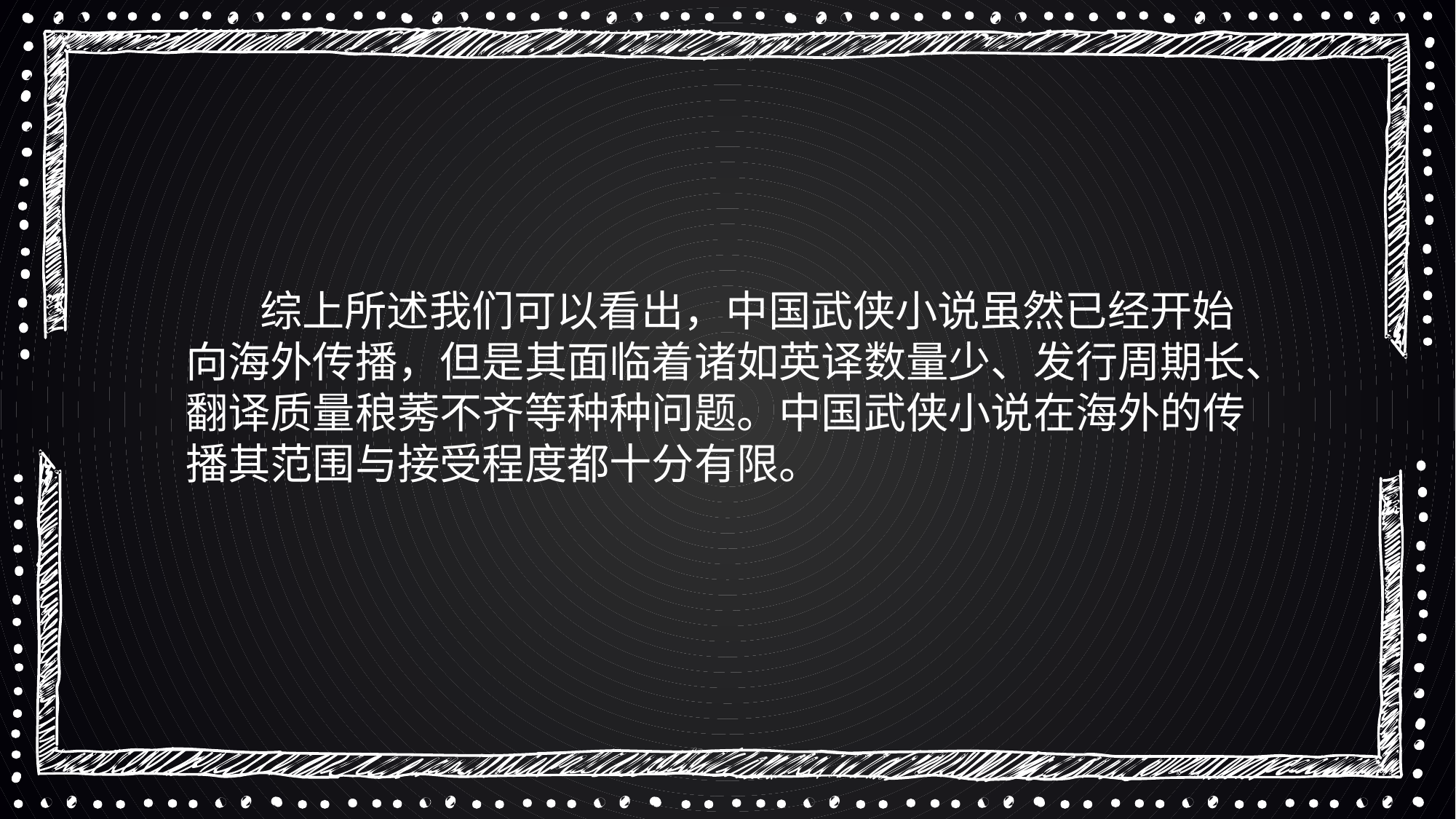

综上所述我们可以看出，中国武侠小说虽然已经开始向海外传播，但是其面临着诸如英译数量少、发行周期长、翻译质量稂莠不齐等种种问题。中国武侠小说在海外的传播其范围与接受程度都十分有限。